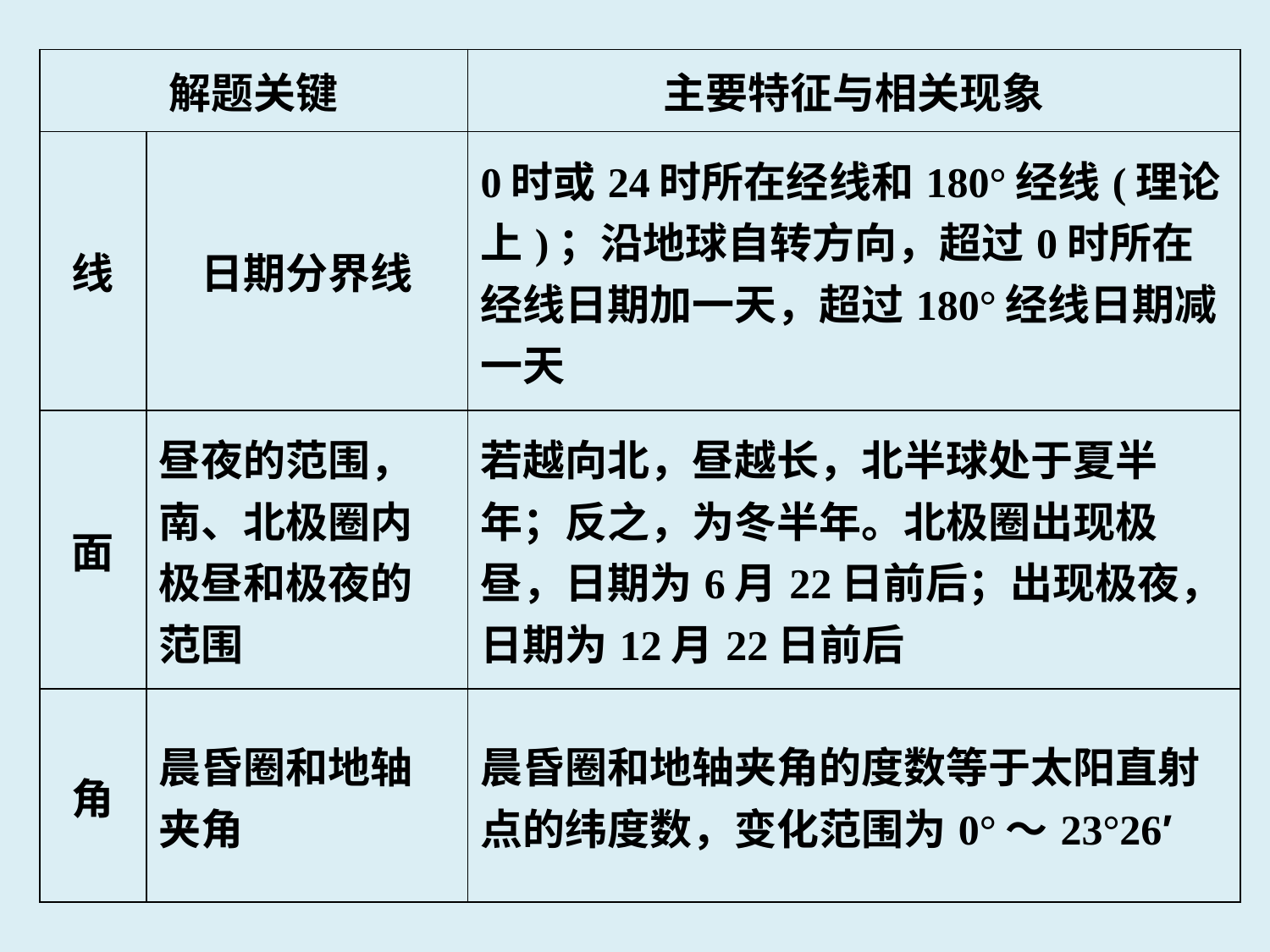

| 解题关键 |  | 主要特征与相关现象 |
| --- | --- | --- |
| 线 | 日期分界线 | 0时或24时所在经线和180°经线(理论上)；沿地球自转方向，超过0时所在经线日期加一天，超过180°经线日期减一天 |
| 面 | 昼夜的范围，南、北极圈内极昼和极夜的范围 | 若越向北，昼越长，北半球处于夏半年；反之，为冬半年。北极圈出现极昼，日期为6月22日前后；出现极夜，日期为12月22日前后 |
| 角 | 晨昏圈和地轴夹角 | 晨昏圈和地轴夹角的度数等于太阳直射点的纬度数，变化范围为0°～23°26′ |